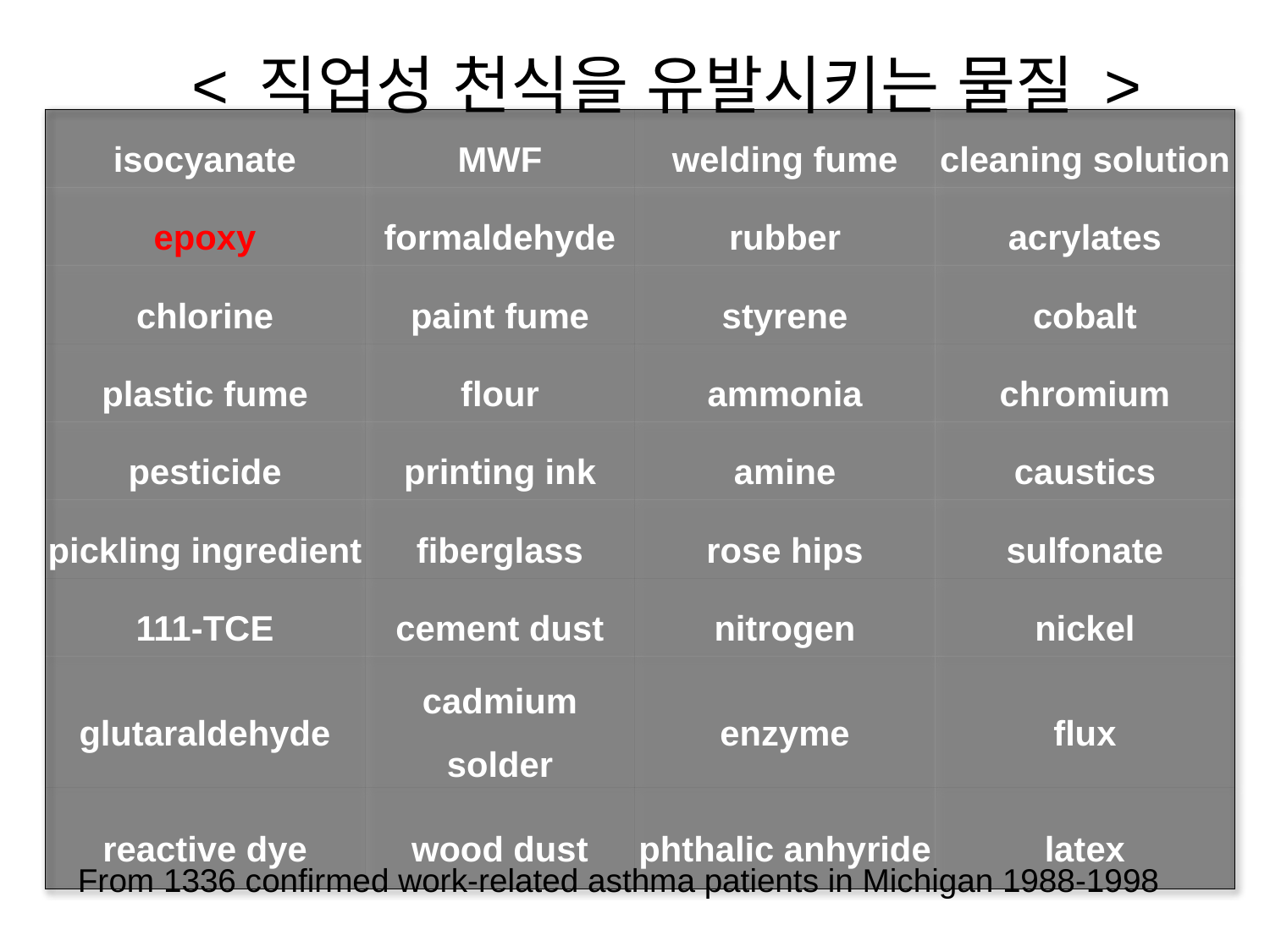

# < 직업성 천식을 유발시키는 물질 >
| isocyanate | MWF | welding fume | cleaning solution |
| --- | --- | --- | --- |
| epoxy | formaldehyde | rubber | acrylates |
| chlorine | paint fume | styrene | cobalt |
| plastic fume | flour | ammonia | chromium |
| pesticide | printing ink | amine | caustics |
| pickling ingredient | fiberglass | rose hips | sulfonate |
| 111-TCE | cement dust | nitrogen | nickel |
| glutaraldehyde | cadmium solder | enzyme | flux |
| reactive dye | wood dust | phthalic anhyride | latex |
From 1336 confirmed work-related asthma patients in Michigan 1988-1998